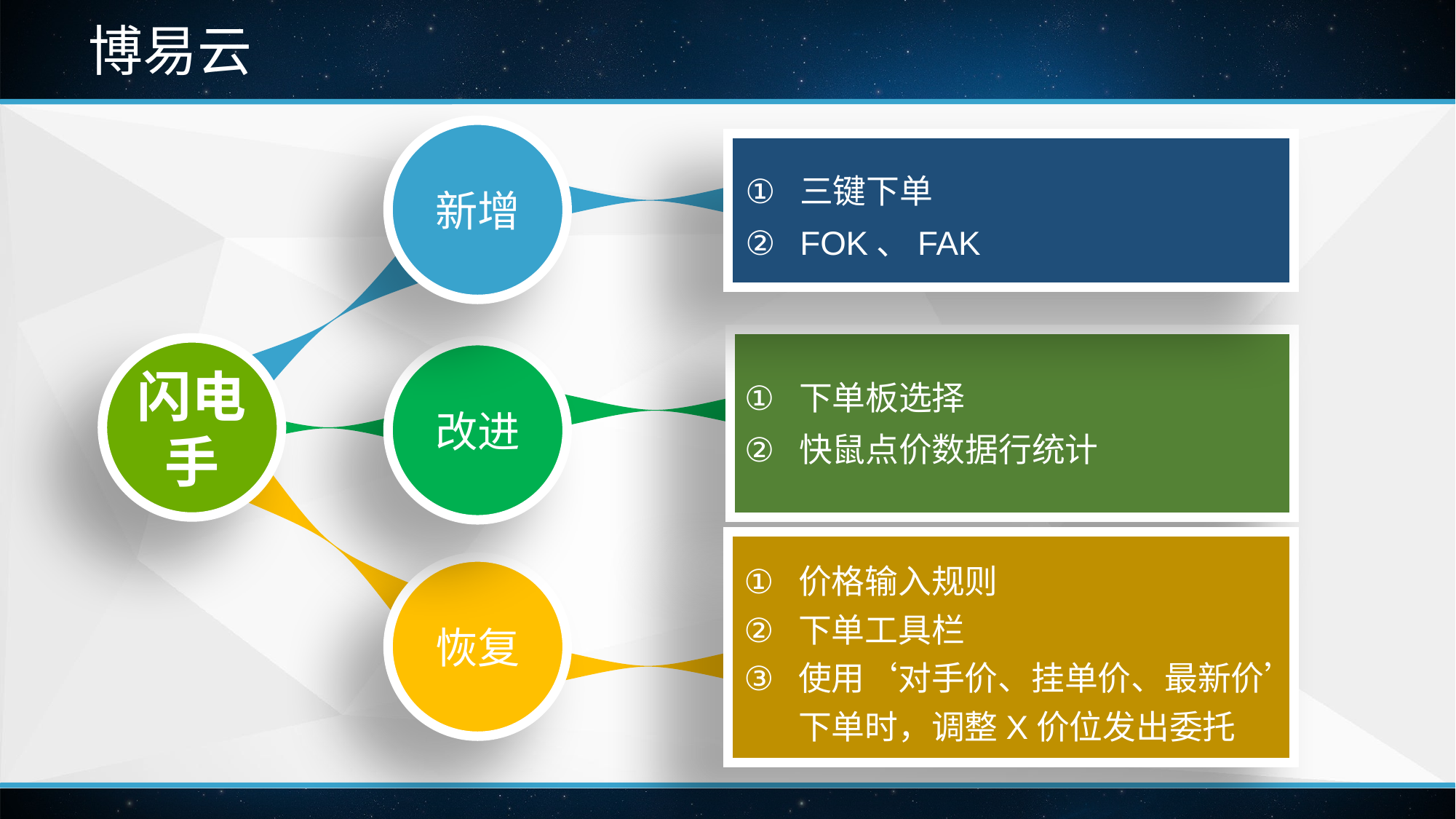

# 博易云
新增

三键下单
FOK、FAK

闪电手
改进
下单板选择
快鼠点价数据行统计

价格输入规则
下单工具栏
使用‘对手价、挂单价、最新价’下单时，调整X价位发出委托
恢复